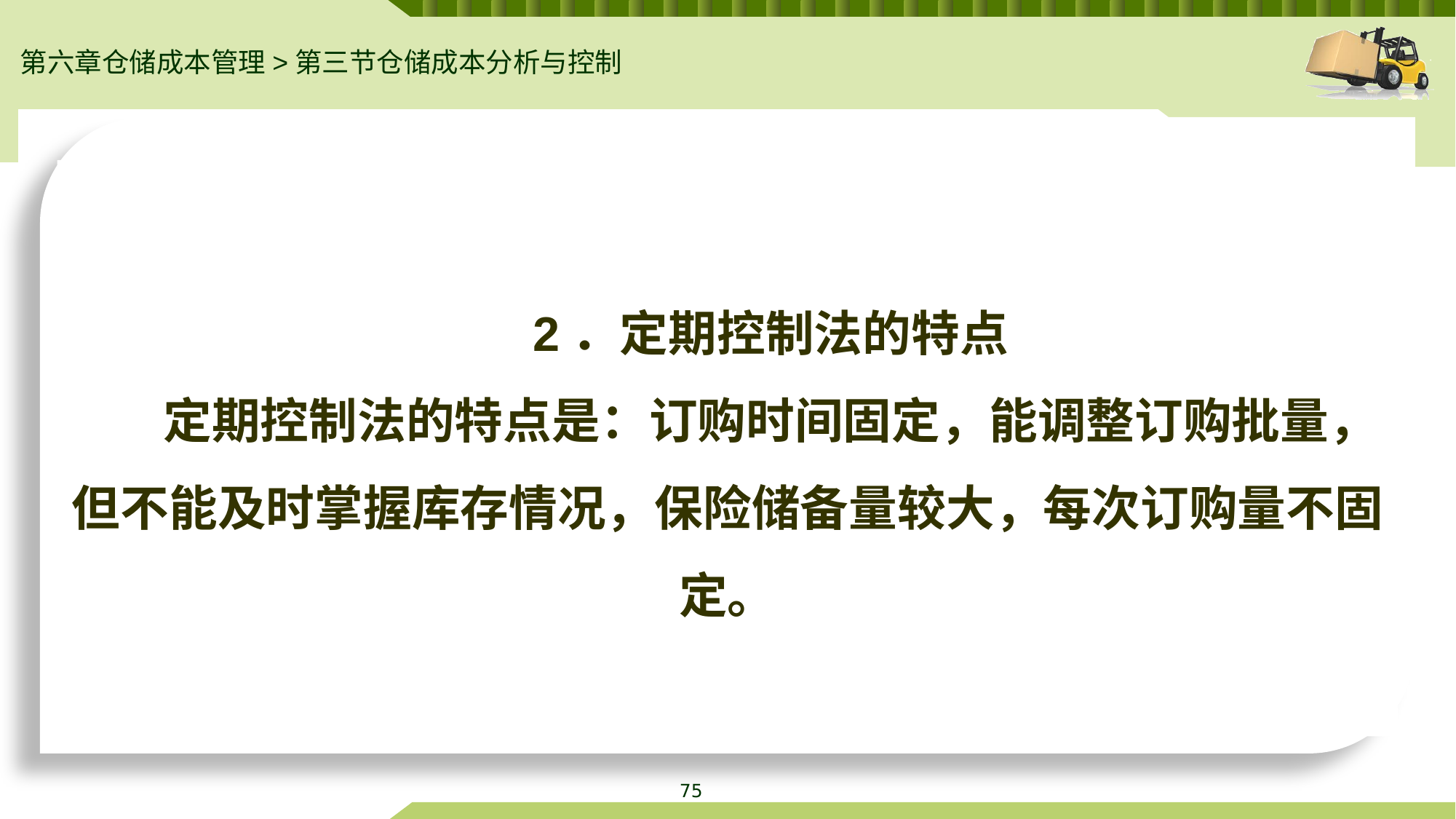

第六章仓储成本管理>第三节仓储成本分析与控制
2．定期控制法的特点
定期控制法的特点是：订购时间固定，能调整订购批量，但不能及时掌握库存情况，保险储备量较大，每次订购量不固定。